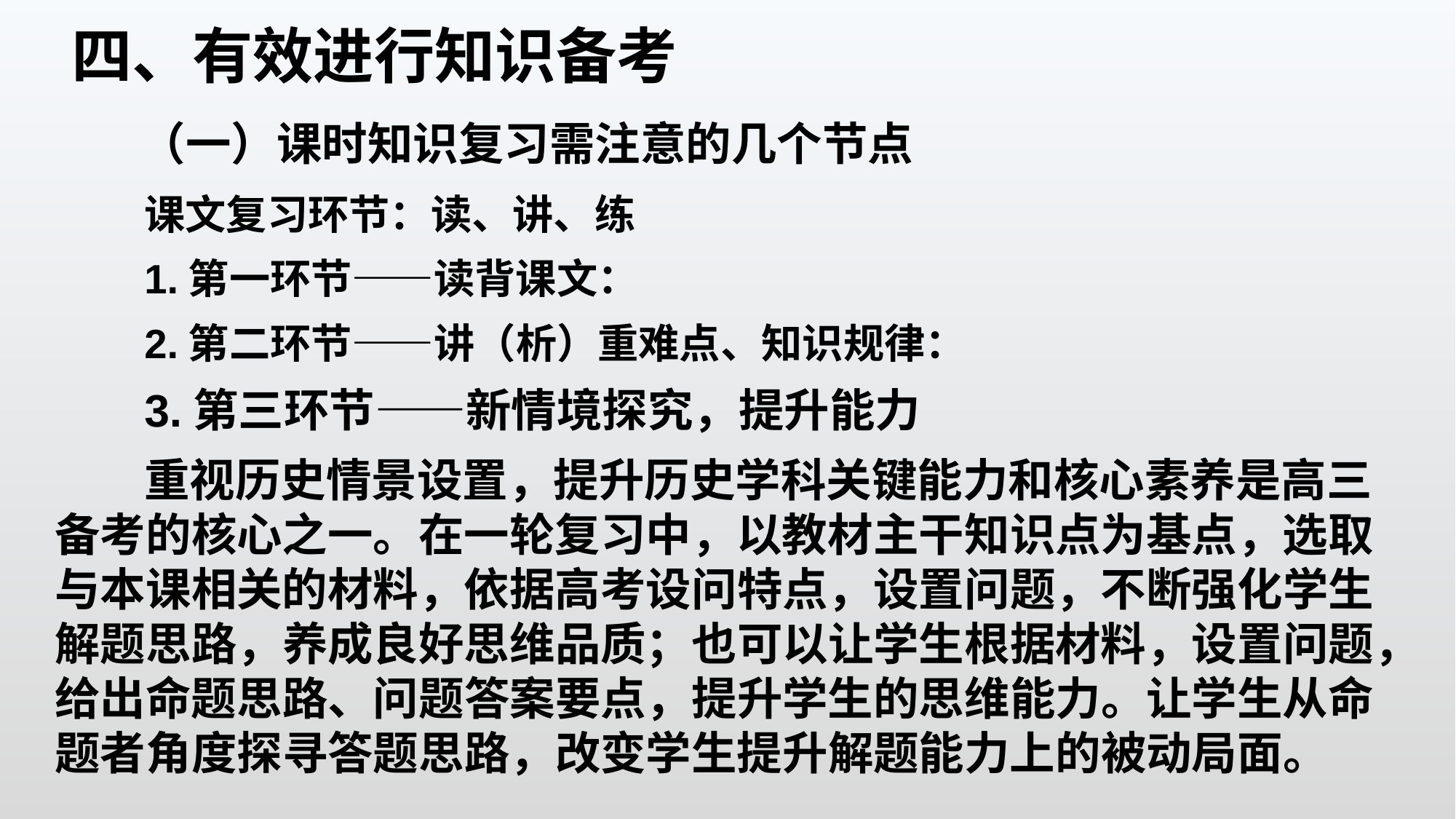

四、有效进行知识备考
（一）课时知识复习需注意的几个节点
课文复习环节：读、讲、练
1.第一环节——读背课文：
2.第二环节——讲（析）重难点、知识规律：
3.第三环节——新情境探究，提升能力
重视历史情景设置，提升历史学科关键能力和核心素养是高三备考的核心之一。在一轮复习中，以教材主干知识点为基点，选取与本课相关的材料，依据高考设问特点，设置问题，不断强化学生解题思路，养成良好思维品质；也可以让学生根据材料，设置问题，给出命题思路、问题答案要点，提升学生的思维能力。让学生从命题者角度探寻答题思路，改变学生提升解题能力上的被动局面。